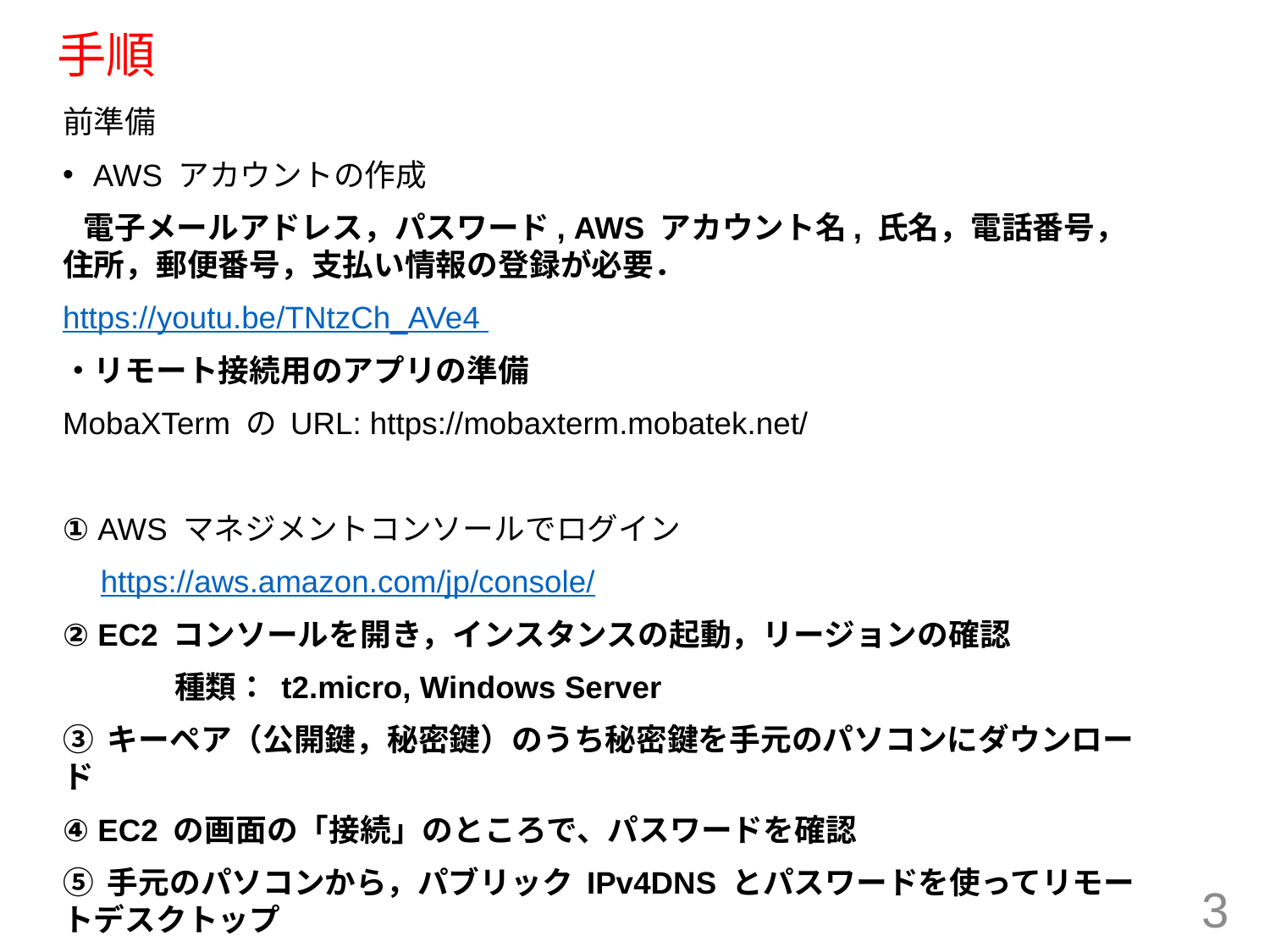

# 手順
前準備
AWS アカウントの作成
  電子メールアドレス，パスワード, AWS アカウント名, 氏名，電話番号，住所，郵便番号，支払い情報の登録が必要．
https://youtu.be/TNtzCh_AVe4
・リモート接続用のアプリの準備
MobaXTerm の URL: https://mobaxterm.mobatek.net/

① AWS マネジメントコンソールでログイン
　https://aws.amazon.com/jp/console/
② EC2 コンソールを開き，インスタンスの起動，リージョンの確認
	種類： t2.micro, Windows Server
③ キーペア（公開鍵，秘密鍵）のうち秘密鍵を手元のパソコンにダウンロード
④ EC2 の画面の「接続」のところで、パスワードを確認
⑤ 手元のパソコンから，パブリック IPv4DNS とパスワードを使ってリモートデスクトップ
3